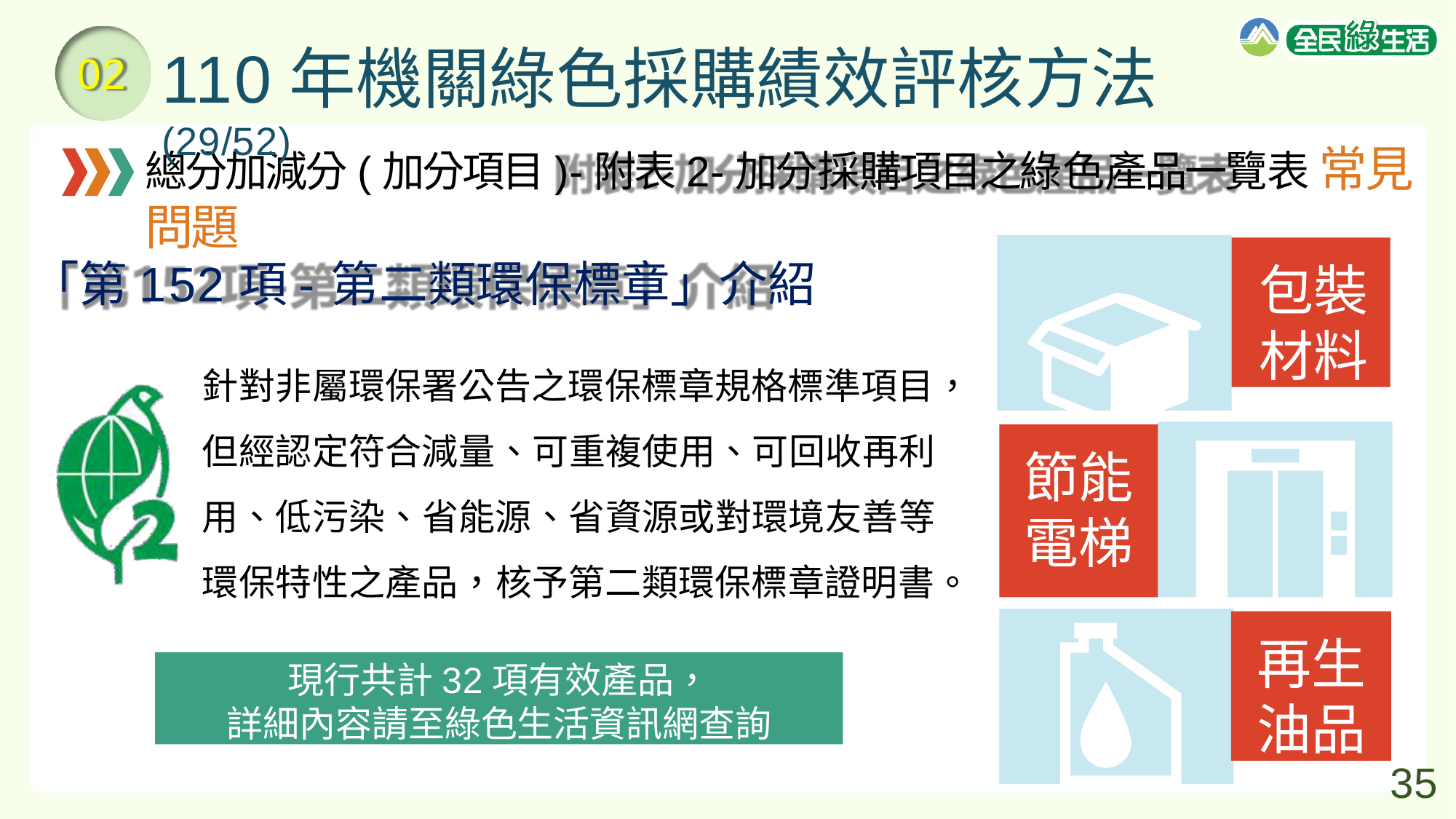

# 110年機關綠色採購績效評核方法(29/52)
02

總分加減分(加分項目)-附表2-加分採購項目之綠色產品一覽表 常見問題

包裝 材料

「第152項-第二類環保標章」介紹
針對非屬環保署公告之環保標章規格標準項目， 但經認定符合減量、可重複使用、可回收再利 用、低污染、省能源、省資源或對環境友善等 環保特性之產品，核予第二類環保標章證明書。

節能 電梯
再生 油品
現行共計32項有效產品，
詳細內容請至綠色生活資訊網查詢
35